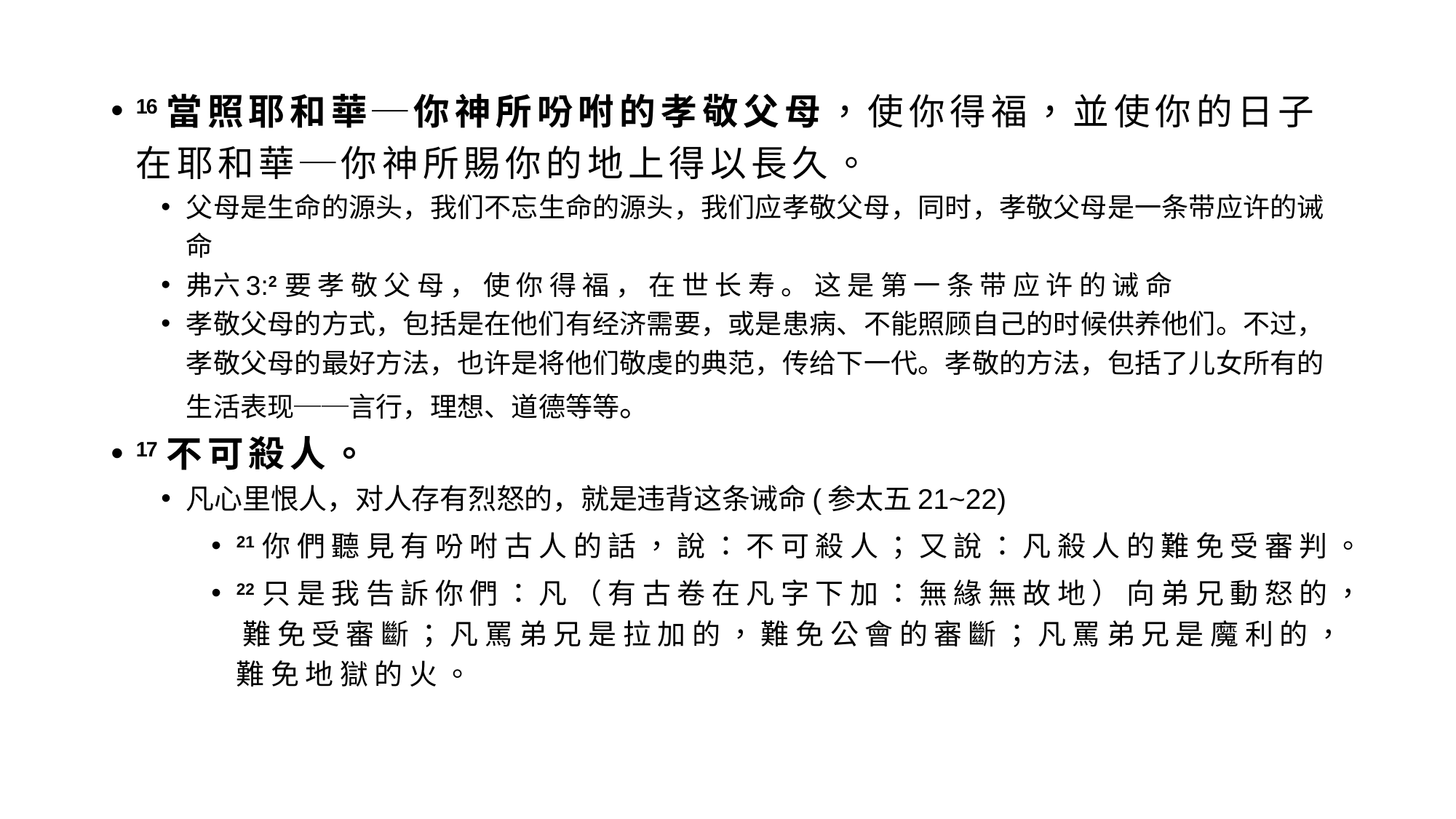

16 當 照 耶 和 華 ─ 你 神 所 吩 咐 的 孝 敬 父 母 ， 使 你 得 福 ， 並 使 你 的 日 子 在 耶 和 華 ─ 你 神 所 賜 你 的 地 上 得 以 長 久 。
父母是生命的源头，我们不忘生命的源头，我们应孝敬父母，同时，孝敬父母是一条带应许的诫命
弗六3:2 要 孝 敬 父 母 ， 使 你 得 福 ， 在 世 长 寿 。 这 是 第 一 条 带 应 许 的 诫 命
孝敬父母的方式，包括是在他们有经济需要，或是患病、不能照顾自己的时候供养他们。不过，孝敬父母的最好方法，也许是将他们敬虔的典范，传给下一代。孝敬的方法，包括了儿女所有的生活表现──言行，理想、道德等等。
17 不 可 殺 人 。
凡心里恨人，对人存有烈怒的，就是违背这条诫命(参太五21~22)
21 你 們 聽 見 有 吩 咐 古 人 的 話 ， 說 ： 不 可 殺 人 ； 又 說 ： 凡 殺 人 的 難 免 受 審 判 。
22 只 是 我 告 訴 你 們 ： 凡 （ 有 古 卷 在 凡 字 下 加 ： 無 緣 無 故 地 ） 向 弟 兄 動 怒 的 ， 難 免 受 審 斷 ； 凡 罵 弟 兄 是 拉 加 的 ， 難 免 公 會 的 審 斷 ； 凡 罵 弟 兄 是 魔 利 的 ， 難 免 地 獄 的 火 。